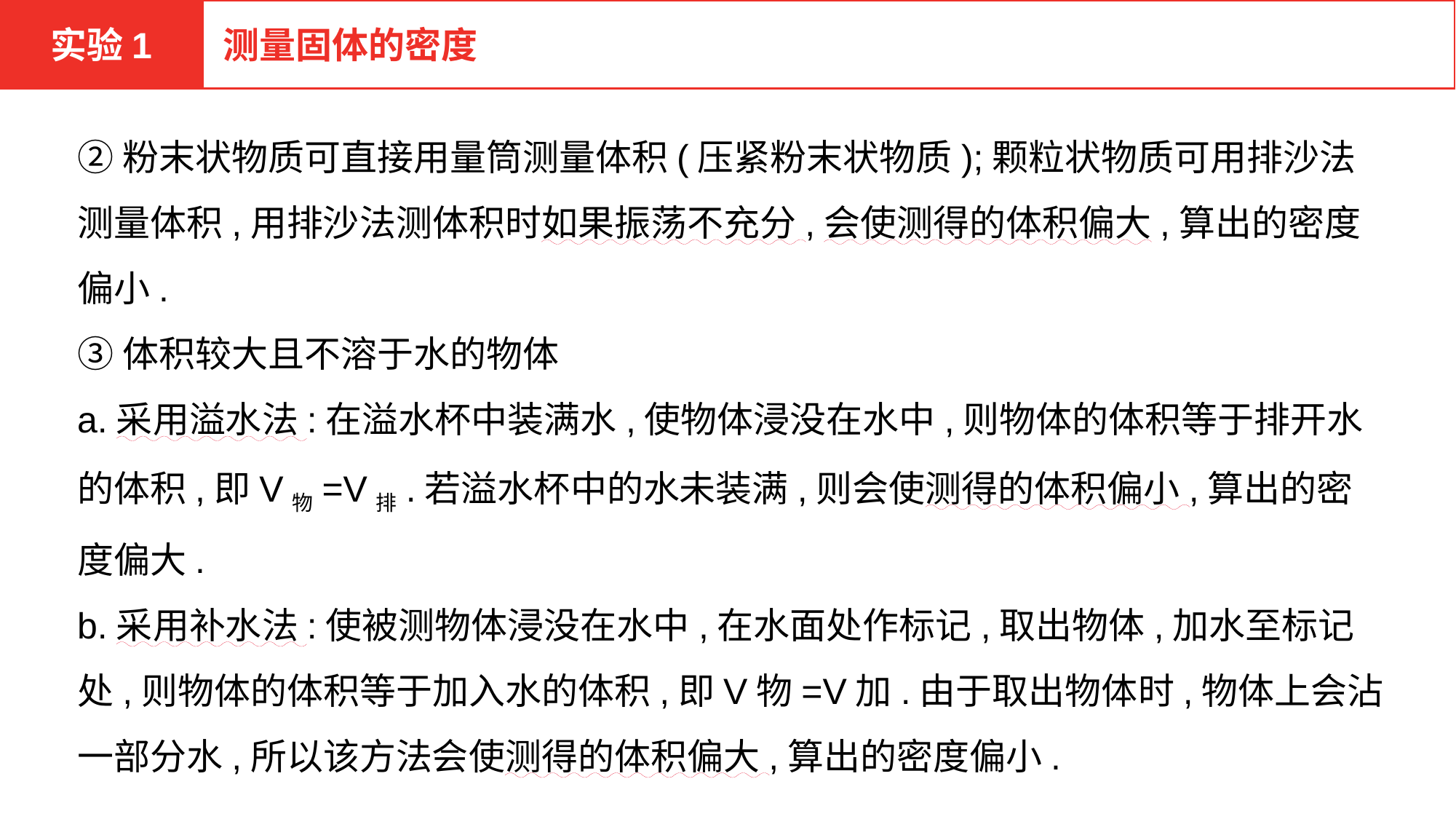

实验1
测量固体的密度
②粉末状物质可直接用量筒测量体积(压紧粉末状物质);颗粒状物质可用排沙法测量体积,用排沙法测体积时如果振荡不充分,会使测得的体积偏大,算出的密度偏小.
③体积较大且不溶于水的物体
a.采用溢水法:在溢水杯中装满水,使物体浸没在水中,则物体的体积等于排开水的体积,即V物=V排.若溢水杯中的水未装满,则会使测得的体积偏小,算出的密度偏大.
b.采用补水法:使被测物体浸没在水中,在水面处作标记,取出物体,加水至标记处,则物体的体积等于加入水的体积,即V物=V加.由于取出物体时,物体上会沾一部分水,所以该方法会使测得的体积偏大,算出的密度偏小.